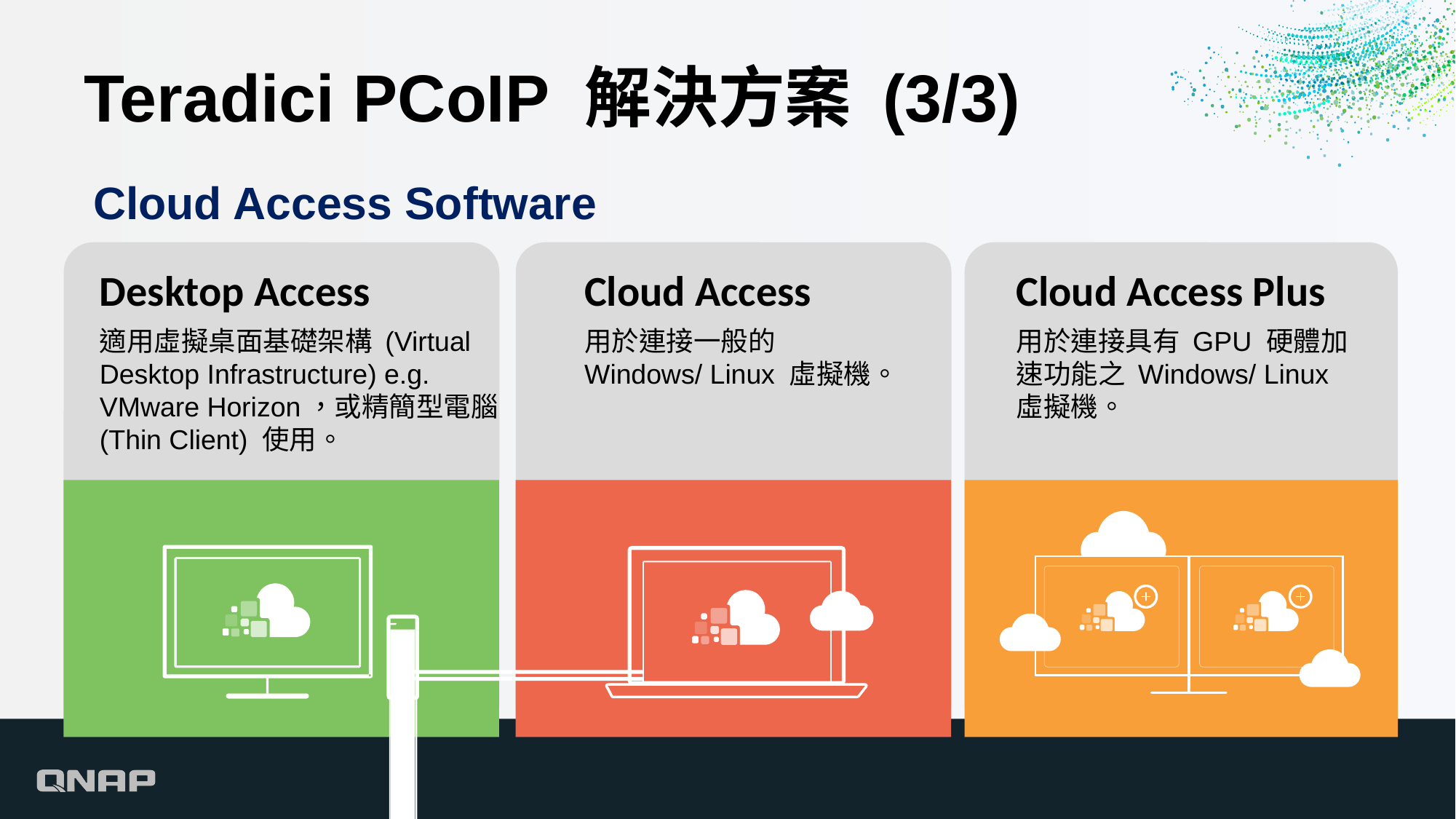

# Teradici PCoIP 解決方案 (3/3)
Cloud Access Software

Desktop Access
適用虛擬桌面基礎架構 (Virtual Desktop Infrastructure) e.g. VMware Horizon，或精簡型電腦 (Thin Client) 使用。
Cloud Access
用於連接一般的 Windows/ Linux 虛擬機。
Cloud Access Plus
用於連接具有 GPU 硬體加速功能之 Windows/ Linux 虛擬機。